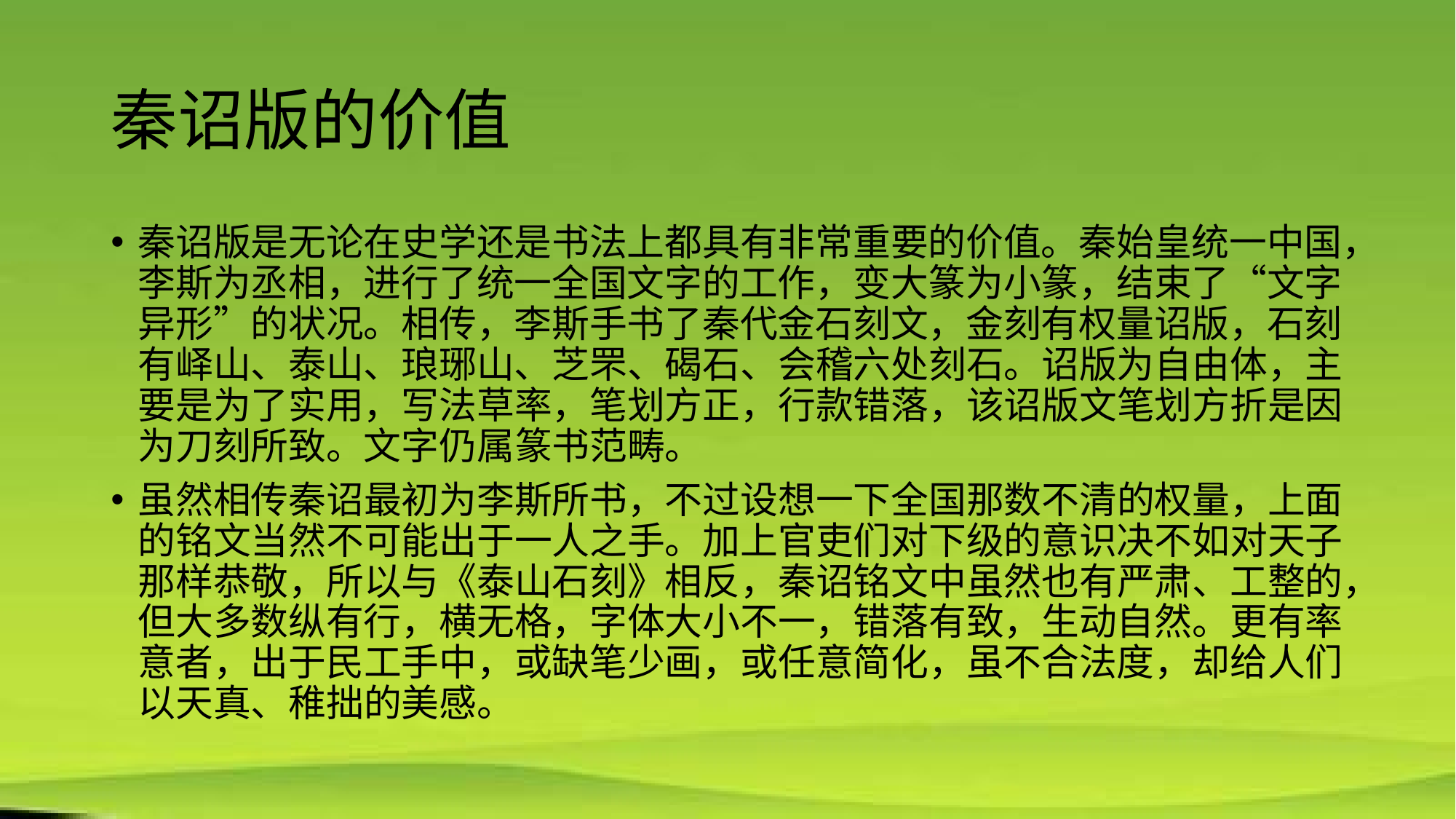

# 秦诏版的价值
秦诏版是无论在史学还是书法上都具有非常重要的价值。秦始皇统一中国，李斯为丞相，进行了统一全国文字的工作，变大篆为小篆，结束了“文字异形”的状况。相传，李斯手书了秦代金石刻文，金刻有权量诏版，石刻有峄山、泰山、琅琊山、芝罘、碣石、会稽六处刻石。诏版为自由体，主要是为了实用，写法草率，笔划方正，行款错落，该诏版文笔划方折是因为刀刻所致。文字仍属篆书范畴。
虽然相传秦诏最初为李斯所书，不过设想一下全国那数不清的权量，上面的铭文当然不可能出于一人之手。加上官吏们对下级的意识决不如对天子那样恭敬，所以与《泰山石刻》相反，秦诏铭文中虽然也有严肃、工整的，但大多数纵有行，横无格，字体大小不一，错落有致，生动自然。更有率意者，出于民工手中，或缺笔少画，或任意简化，虽不合法度，却给人们以天真、稚拙的美感。